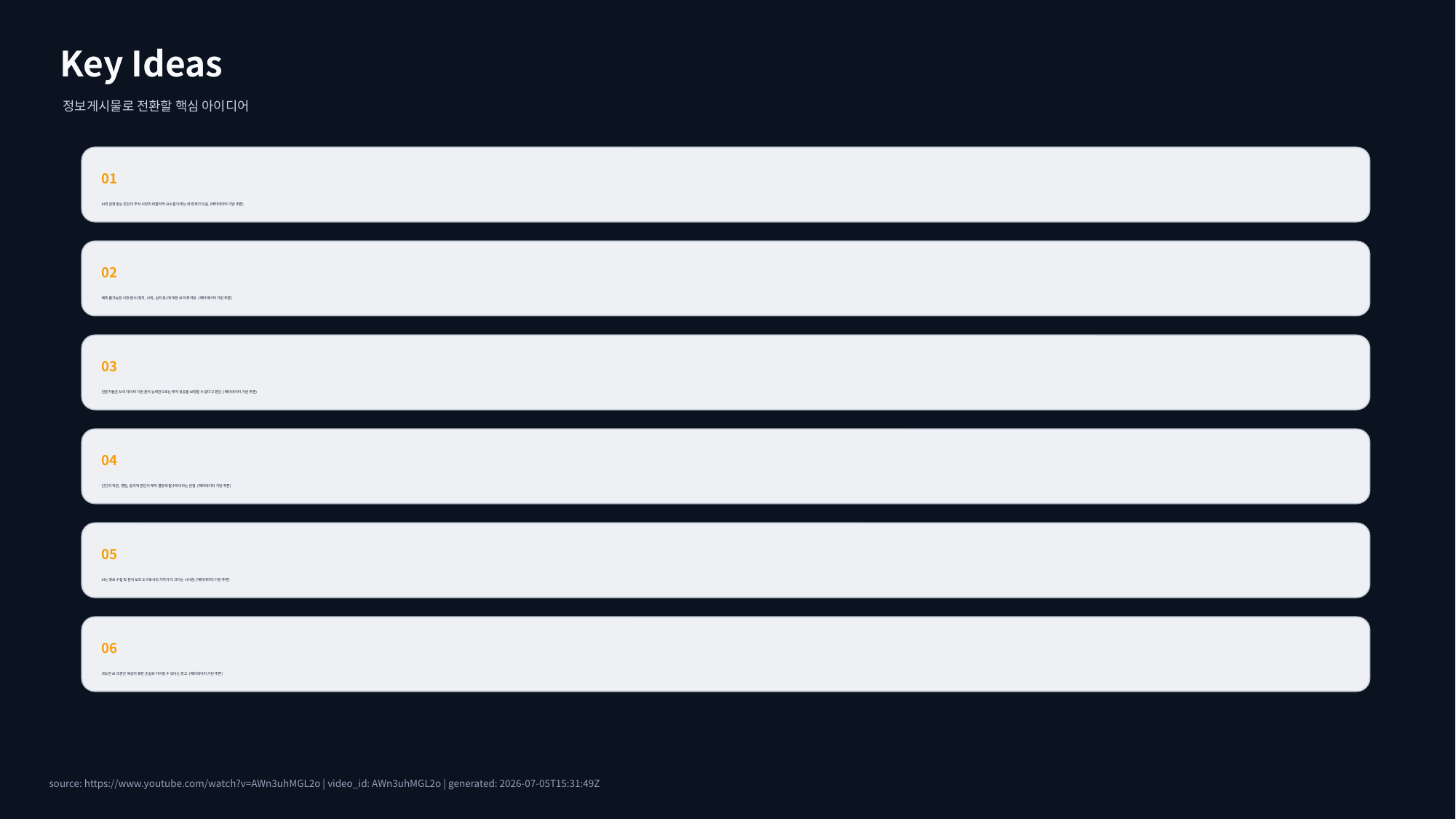

Key Ideas
정보게시물로 전환할 핵심 아이디어

01
AI의 감정 없는 판단이 주식 시장의 비합리적 요소를 다루는 데 한계가 있음. (메타데이터 기반 추론)

02
예측 불가능한 시장 변수(정치, 사회, 심리 등)에 대한 AI의 취약성. (메타데이터 기반 추론)

03
전문가들은 AI의 데이터 기반 분석 능력만으로는 투자 성공을 보장할 수 없다고 판단. (메타데이터 기반 추론)

04
인간의 직관, 경험, 윤리적 판단이 투자 결정에 필수적이라는 관점. (메타데이터 기반 추론)

05
AI는 정보 수집 및 분석 보조 도구로서의 가치가 더 크다는 시사점. (메타데이터 기반 추론)

06
과도한 AI 의존은 예상치 못한 손실로 이어질 수 있다는 경고. (메타데이터 기반 추론)
source: https://www.youtube.com/watch?v=AWn3uhMGL2o | video_id: AWn3uhMGL2o | generated: 2026-07-05T15:31:49Z